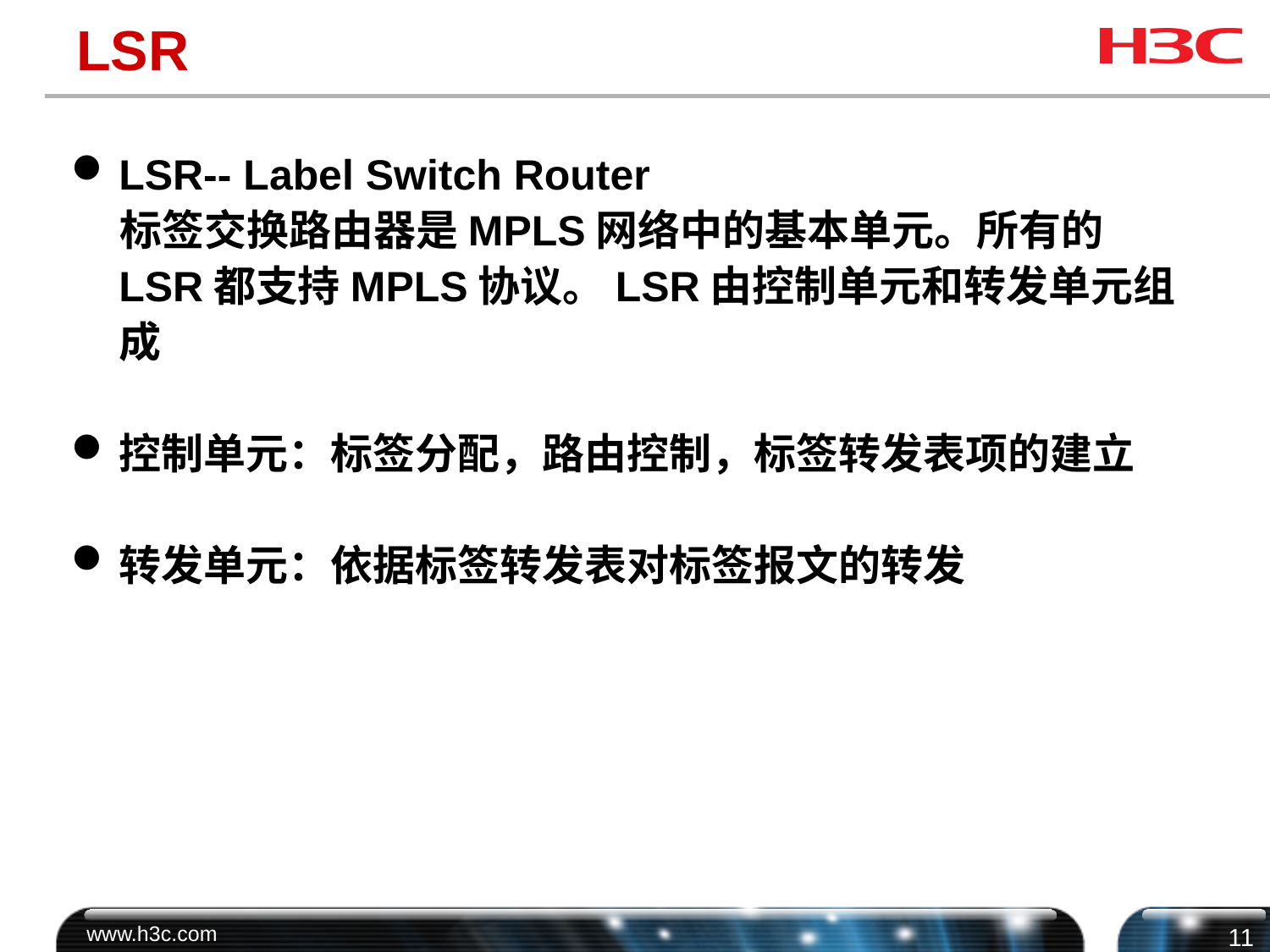

# LSR
LSR-- Label Switch Router
    标签交换路由器是MPLS网络中的基本单元。所有的LSR都支持MPLS协议。LSR由控制单元和转发单元组成

控制单元：标签分配，路由控制，标签转发表项的建立

转发单元：依据标签转发表对标签报文的转发